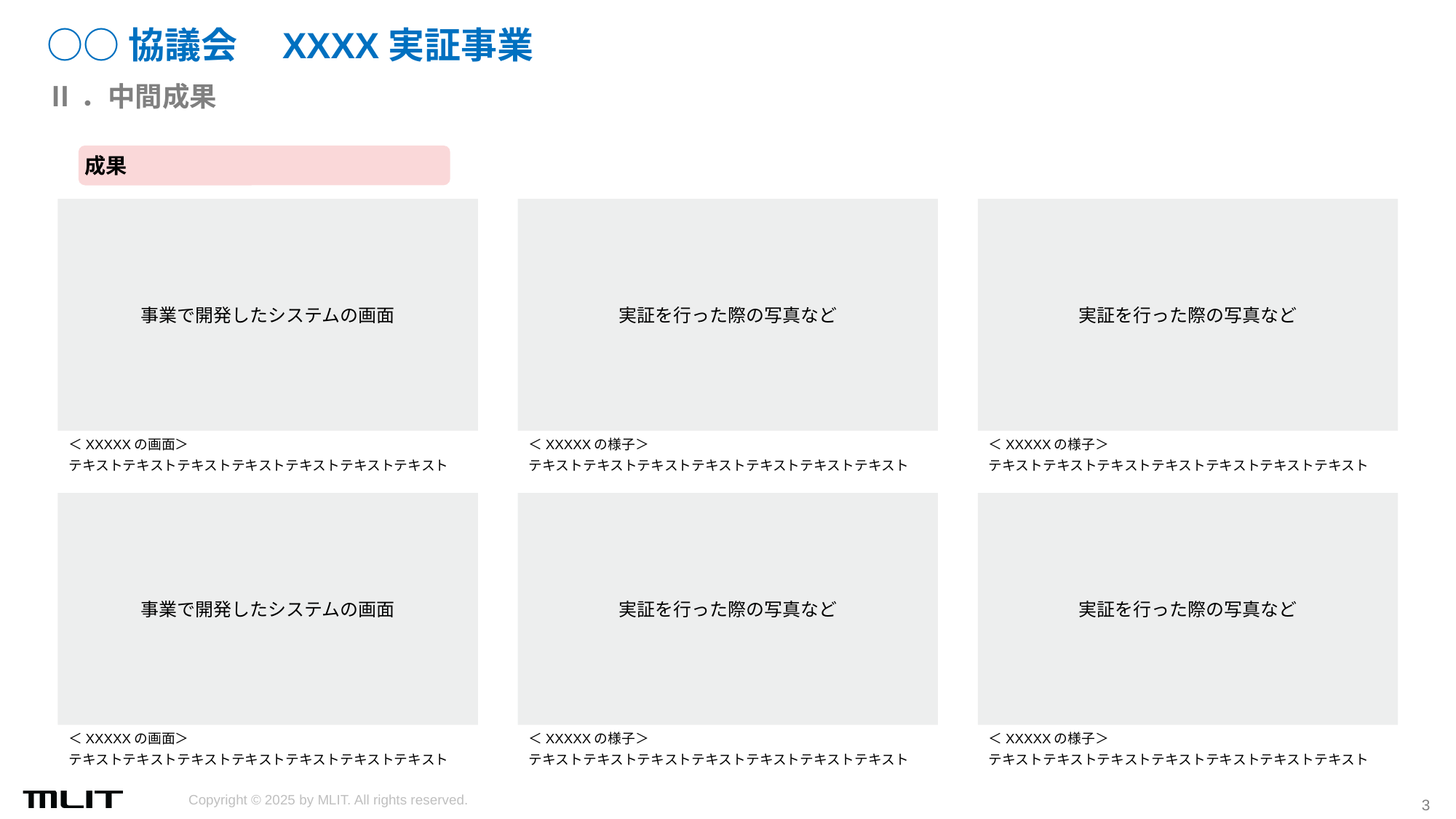

# ○○協議会　XXXX実証事業
Ⅱ．中間成果
成果
事業で開発したシステムの画面
実証を行った際の写真など
実証を行った際の写真など
＜XXXXXの画面＞
テキストテキストテキストテキストテキストテキストテキスト
＜XXXXXの様子＞
テキストテキストテキストテキストテキストテキストテキスト
＜XXXXXの様子＞
テキストテキストテキストテキストテキストテキストテキスト
事業で開発したシステムの画面
実証を行った際の写真など
実証を行った際の写真など
＜XXXXXの画面＞
テキストテキストテキストテキストテキストテキストテキスト
＜XXXXXの様子＞
テキストテキストテキストテキストテキストテキストテキスト
＜XXXXXの様子＞
テキストテキストテキストテキストテキストテキストテキスト